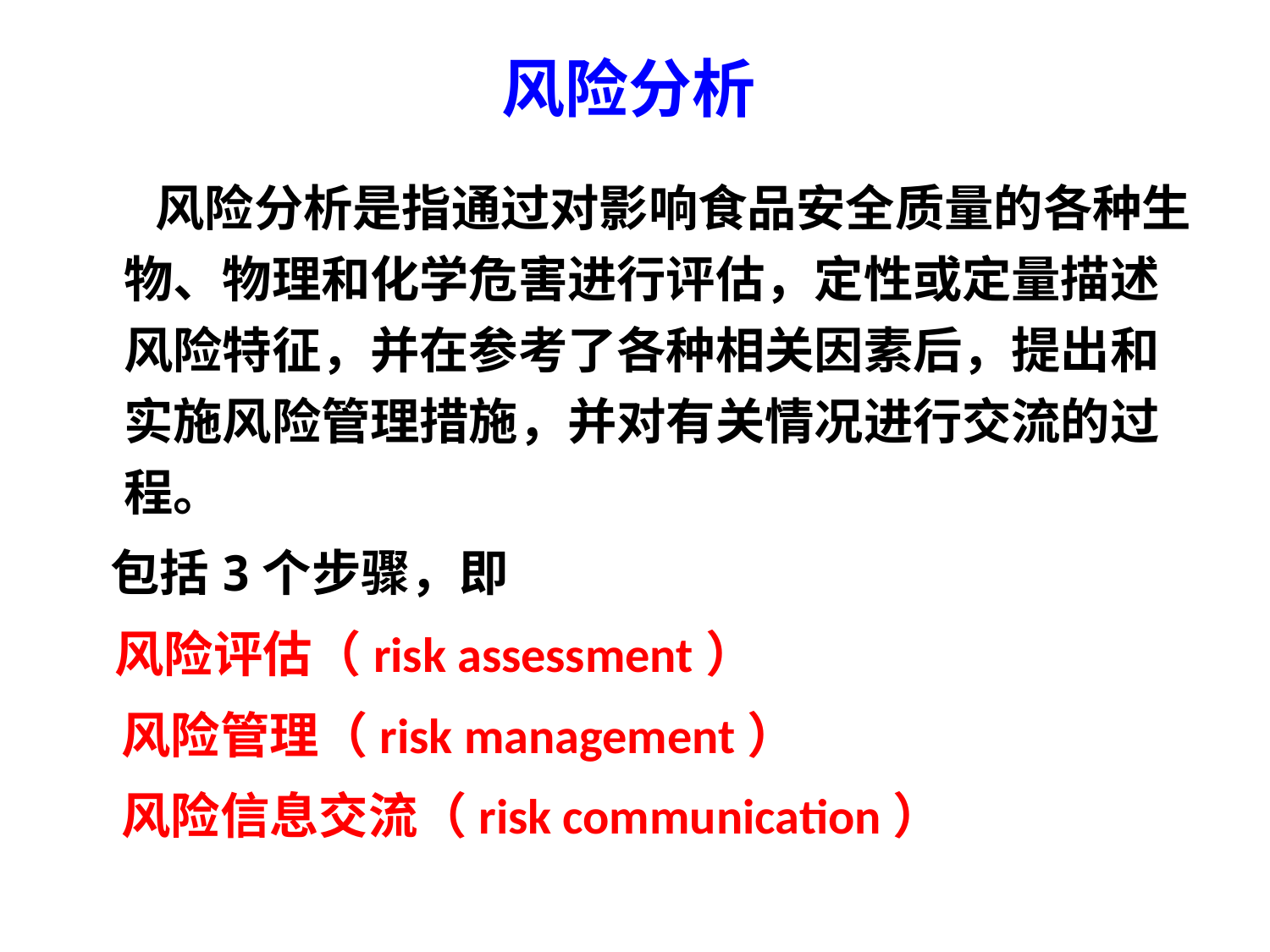

风险分析
      风险分析是指通过对影响食品安全质量的各种生物、物理和化学危害进行评估，定性或定量描述风险特征，并在参考了各种相关因素后，提出和实施风险管理措施，并对有关情况进行交流的过程。
  包括3个步骤，即
   风险评估（risk assessment）
   风险管理（risk management）
   风险信息交流（risk communication）